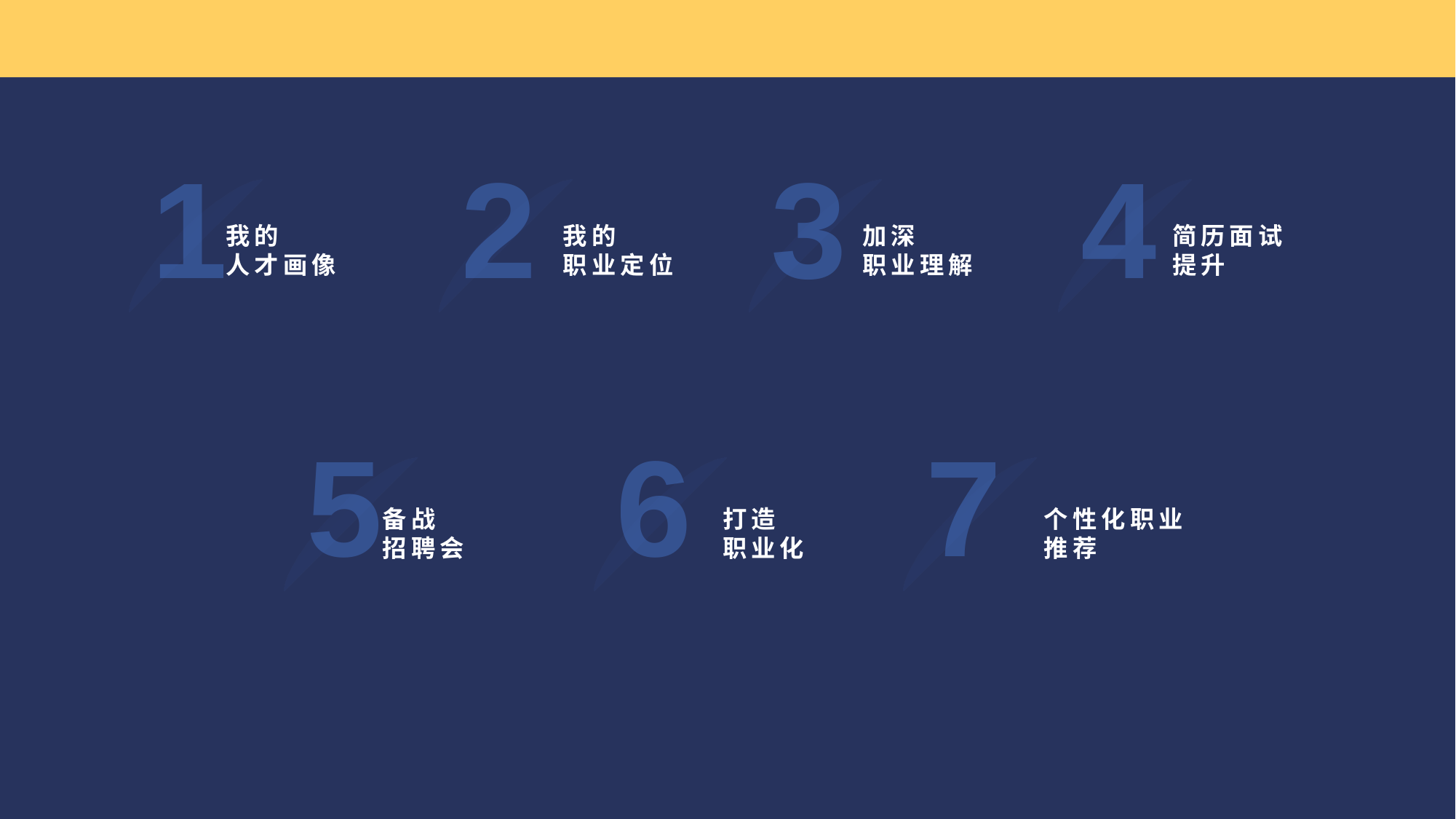

1
2
3
4

我的
人才画像
我的
职业定位
加深
职业理解
简历面试
提升
5
6
7

备战
招聘会
打造
职业化
个性化职业
推荐